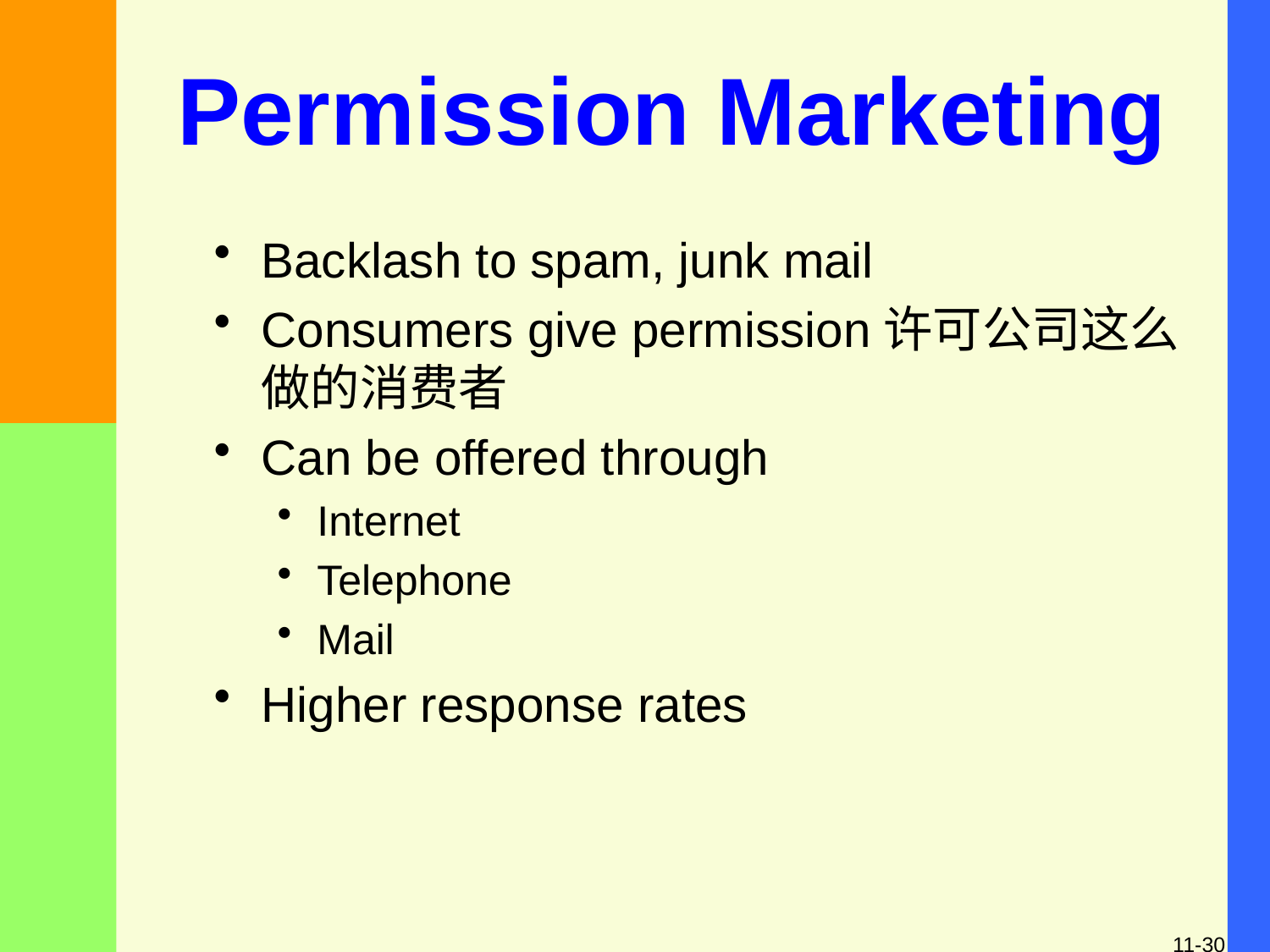

# Permission Marketing
Backlash to spam, junk mail
Consumers give permission许可公司这么做的消费者
Can be offered through
Internet
Telephone
Mail
Higher response rates

11-30